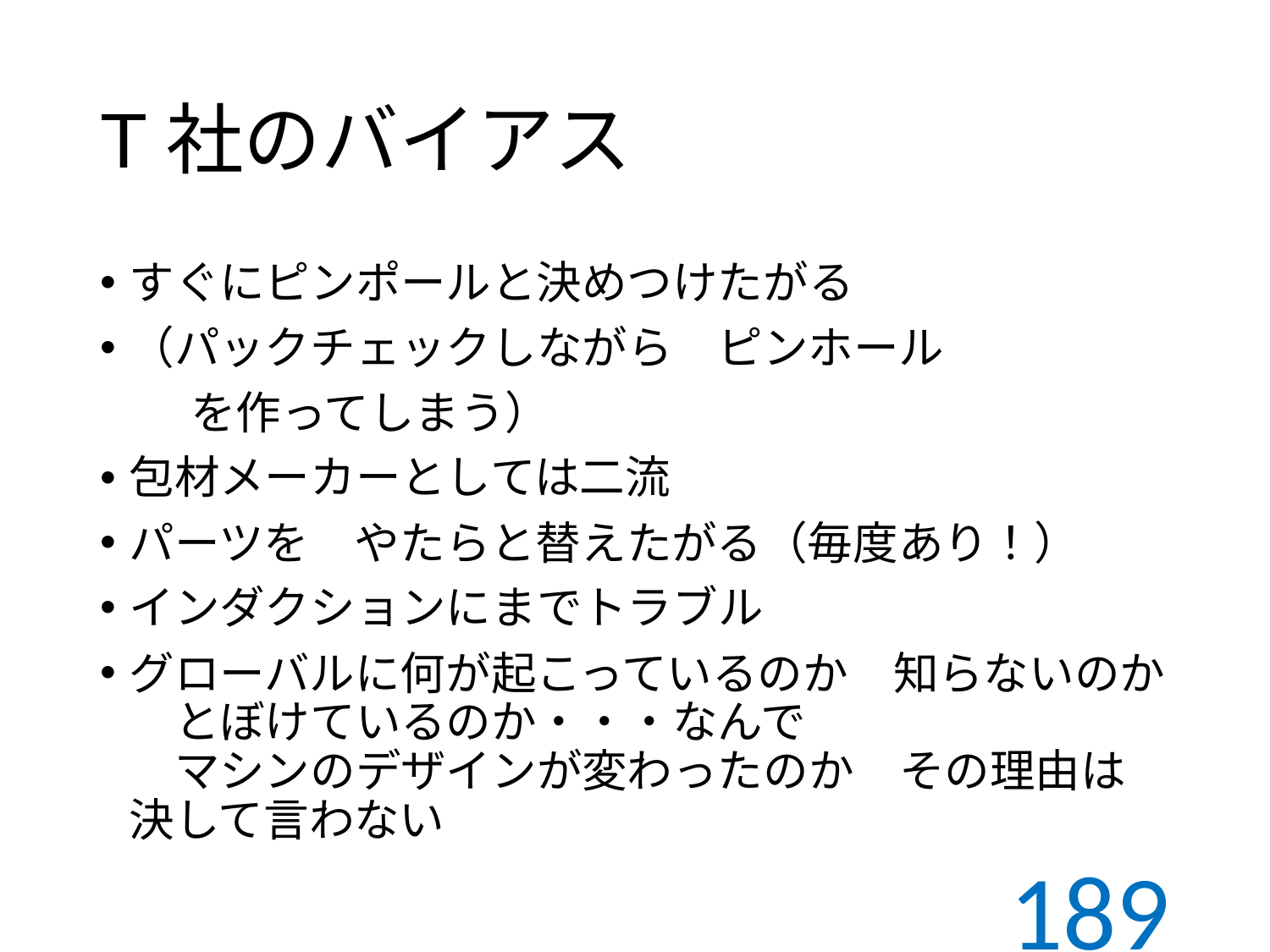

# T社のバイアス
すぐにピンポールと決めつけたがる
（パックチェックしながら　ピンホール
　　を作ってしまう）
包材メーカーとしては二流
パーツを　やたらと替えたがる（毎度あり！）
インダクションにまでトラブル
グローバルに何が起こっているのか　知らないのか　とぼけているのか・・・なんで　　　　　　　　　マシンのデザインが変わったのか　その理由は決して言わない

189